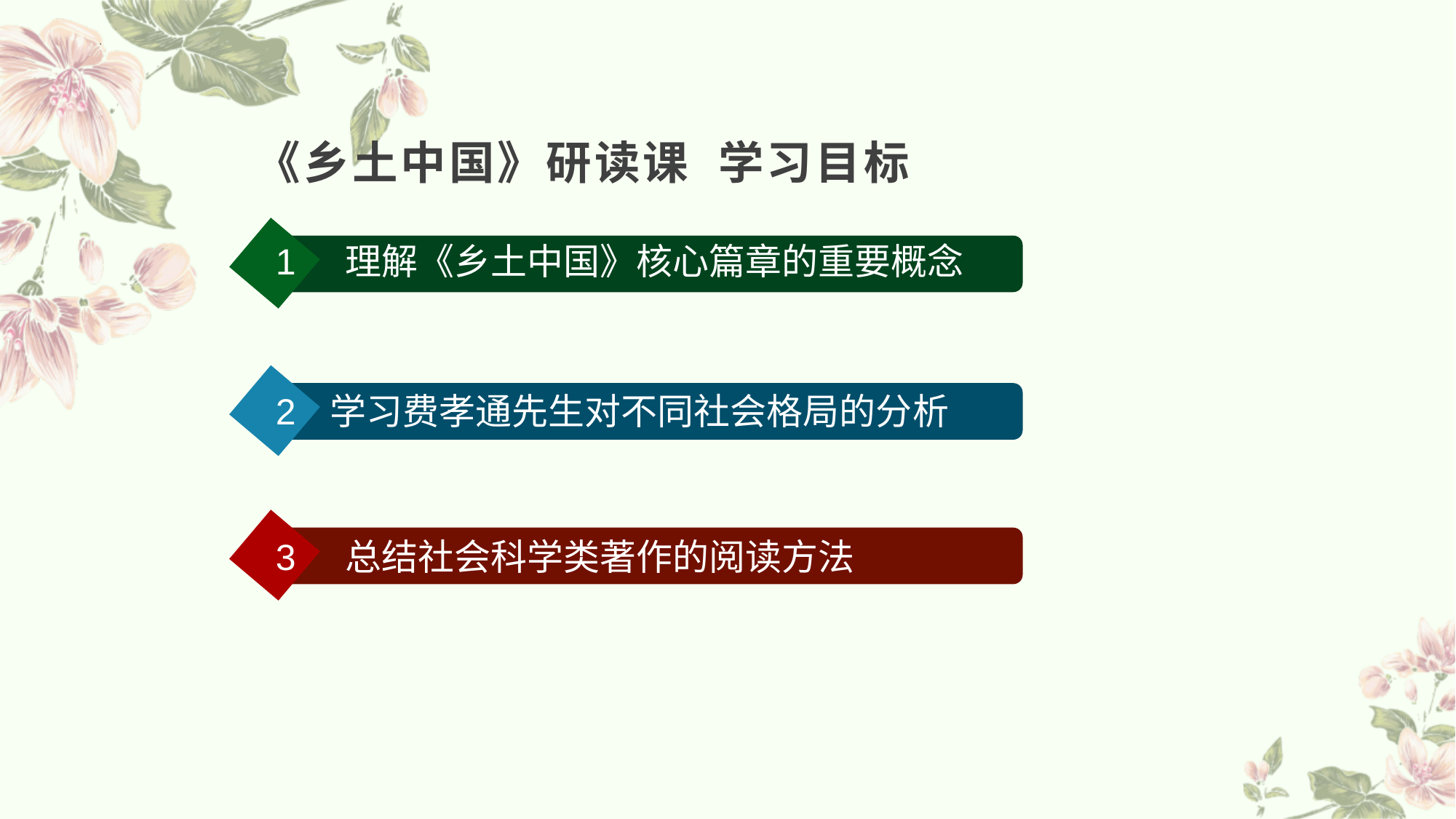

《乡土中国》研读课  学习目标

1    理解《乡土中国》核心篇章的重要概念

学习费孝通先生对不同社会格局的分析

3    总结社会科学类著作的阅读方法